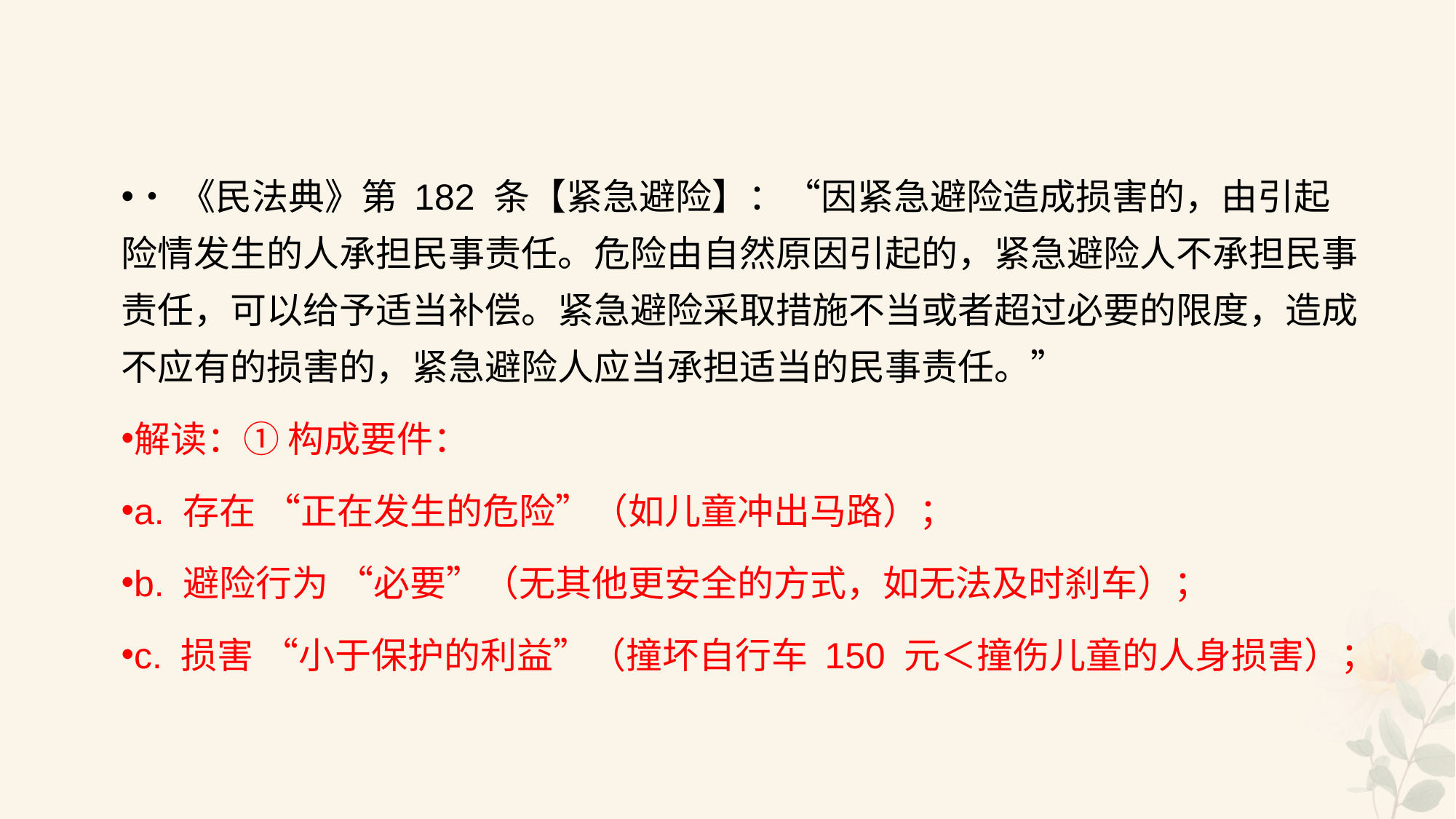

#
•《民法典》第 182 条【紧急避险】：“因紧急避险造成损害的，由引起险情发生的人承担民事责任。危险由自然原因引起的，紧急避险人不承担民事责任，可以给予适当补偿。紧急避险采取措施不当或者超过必要的限度，造成不应有的损害的，紧急避险人应当承担适当的民事责任。”
解读：① 构成要件：
a. 存在 “正在发生的危险”（如儿童冲出马路）；
b. 避险行为 “必要”（无其他更安全的方式，如无法及时刹车）；
c. 损害 “小于保护的利益”（撞坏自行车 150 元＜撞伤儿童的人身损害）；